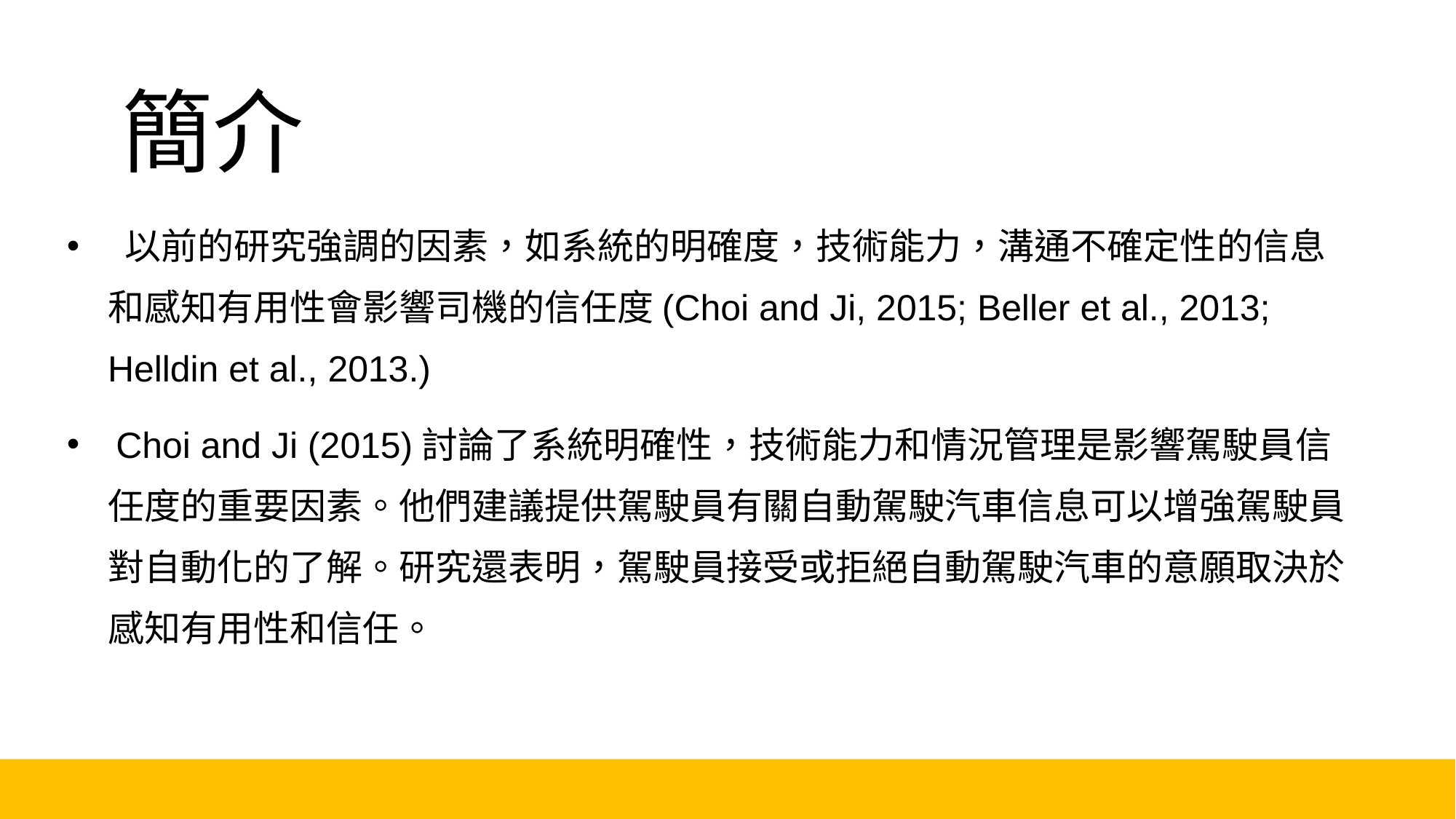

# 簡介
 以前的研究強調的因素，如系統的明確度，技術能力，溝通不確定性的信息和感知有用性會影響司機的信任度(Choi and Ji, 2015; Beller et al., 2013; Helldin et al., 2013.)
 Choi and Ji (2015)討論了系統明確性，技術能力和情況管理是影響駕駛員信任度的重要因素。他們建議提供駕駛員有關自動駕駛汽車信息可以增強駕駛員對自動化的了解。研究還表明，駕駛員接受或拒絕自動駕駛汽車的意願取決於感知有用性和信任。

3